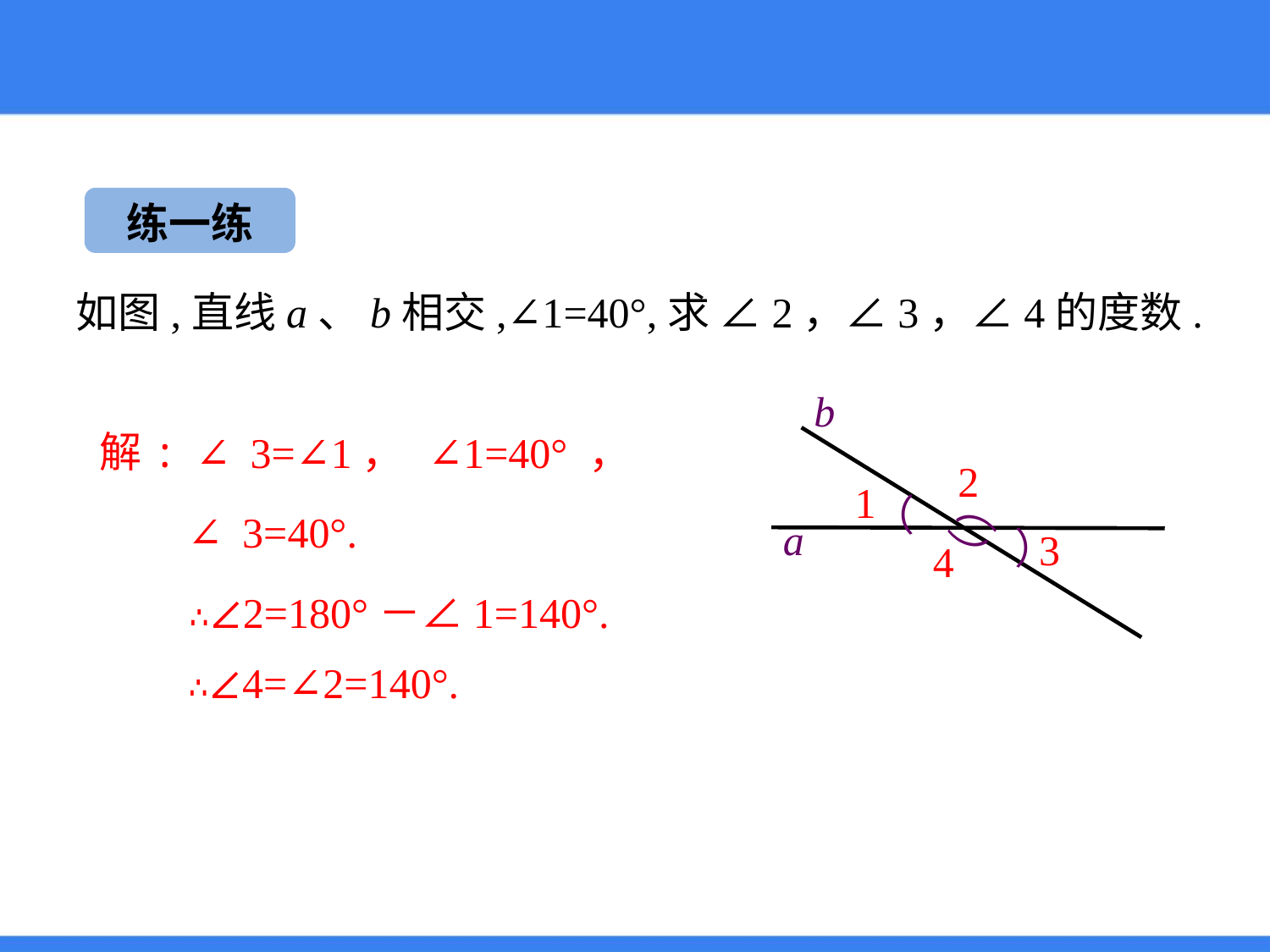

练一练
如图,直线a、b相交,∠1=40°,求 ∠2，∠3，∠4的度数.
b

2
1
（
（
a
）
）
3

4
解:
∵∠3=∠1，
∠1=40° ，
∴∠3=40°.
∴∠2=180°－∠1=140°.
∴∠4=∠2=140°.